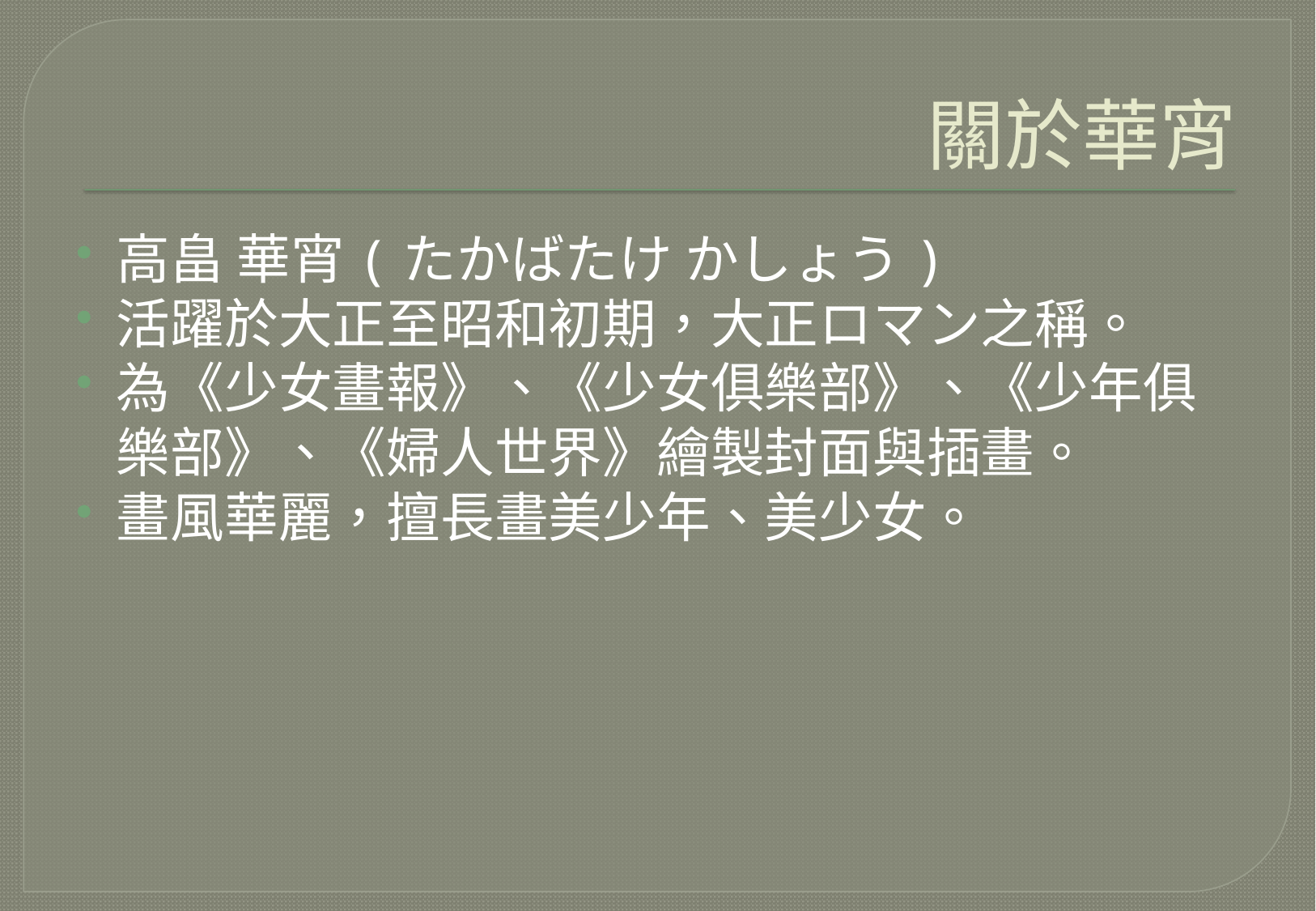

# 關於華宵
高畠 華宵(たかばたけ かしょう)
活躍於大正至昭和初期，大正ロマン之稱。
為《少女畫報》、《少女俱樂部》、《少年俱樂部》、《婦人世界》繪製封面與插畫。
畫風華麗，擅長畫美少年、美少女。